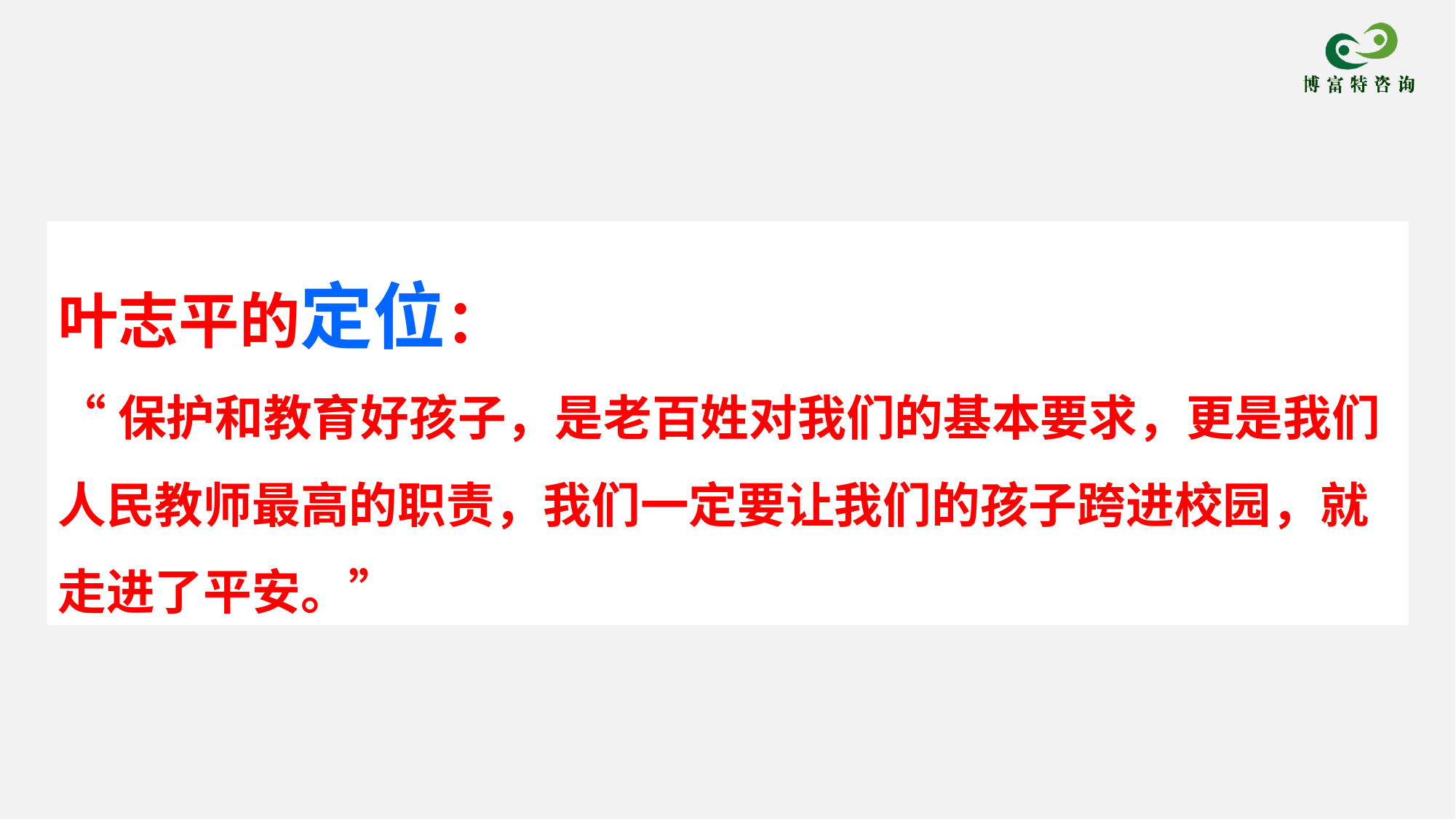

叶志平的定位：
“保护和教育好孩子，是老百姓对我们的基本要求，更是我们人民教师最高的职责，我们一定要让我们的孩子跨进校园，就走进了平安。”